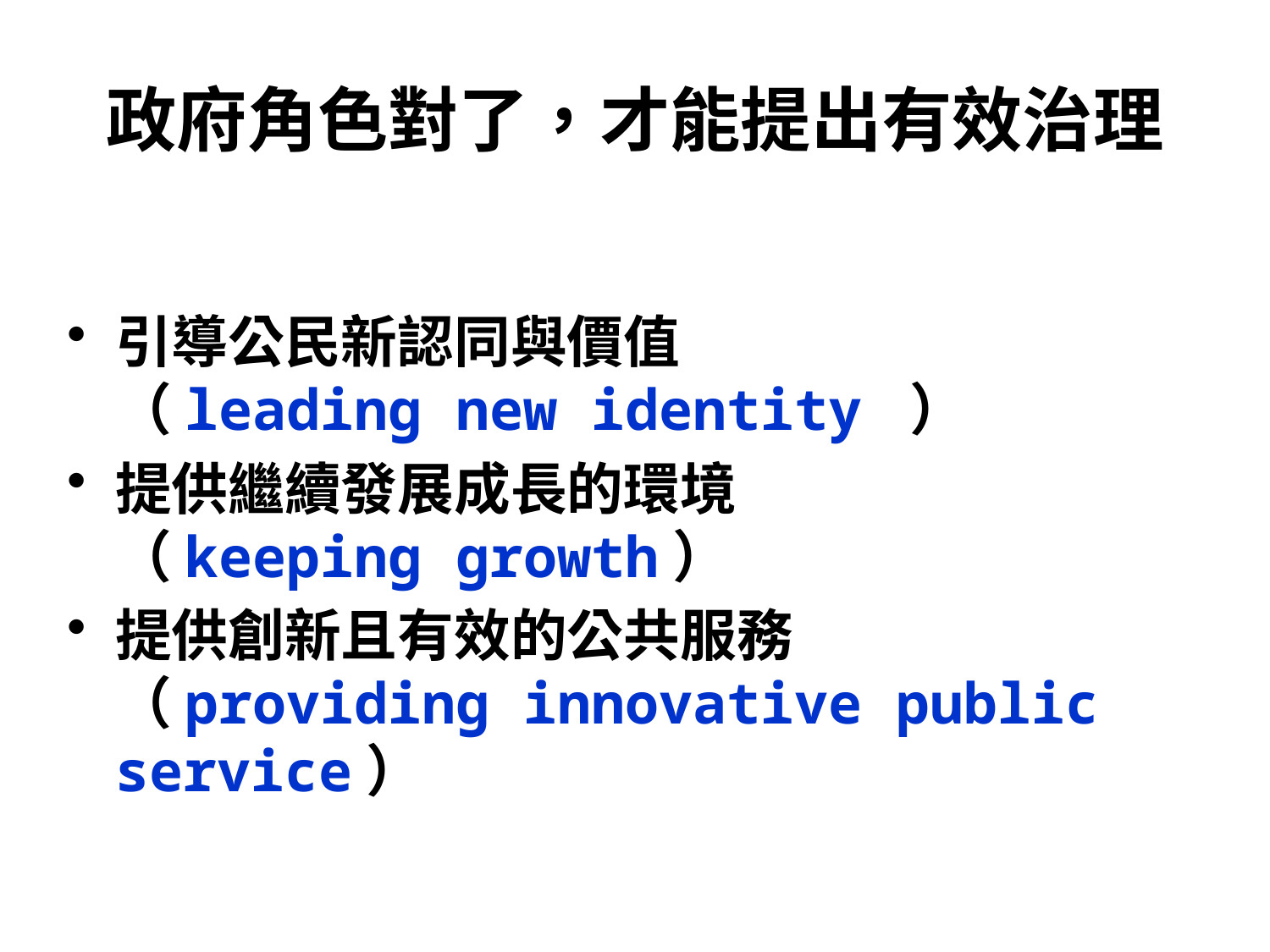

# 政府角色對了，才能提出有效治理

引導公民新認同與價值
（leading new identity ）
提供繼續發展成長的環境
（keeping growth）
提供創新且有效的公共服務
（providing innovative public service）